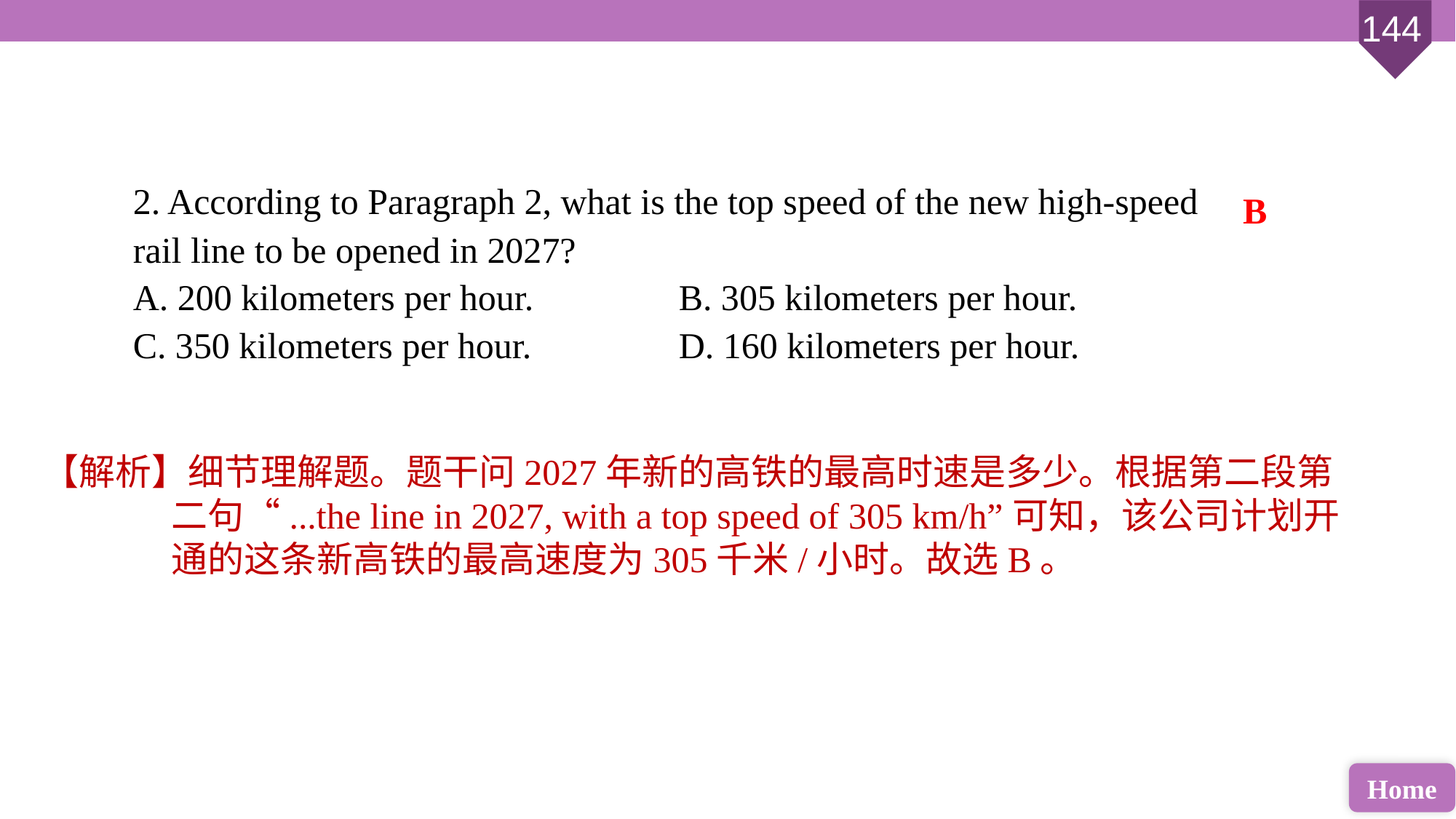

2. According to Paragraph 2, what is the top speed of the new high-speed rail line to be opened in 2027?
A. 200 kilometers per hour. 		B. 305 kilometers per hour.
C. 350 kilometers per hour. 		D. 160 kilometers per hour.

B
【解析】细节理解题。题干问2027年新的高铁的最高时速是多少。根据第二段第二句“...the line in 2027, with a top speed of 305 km/h”可知，该公司计划开通的这条新高铁的最高速度为305千米/小时。故选B。